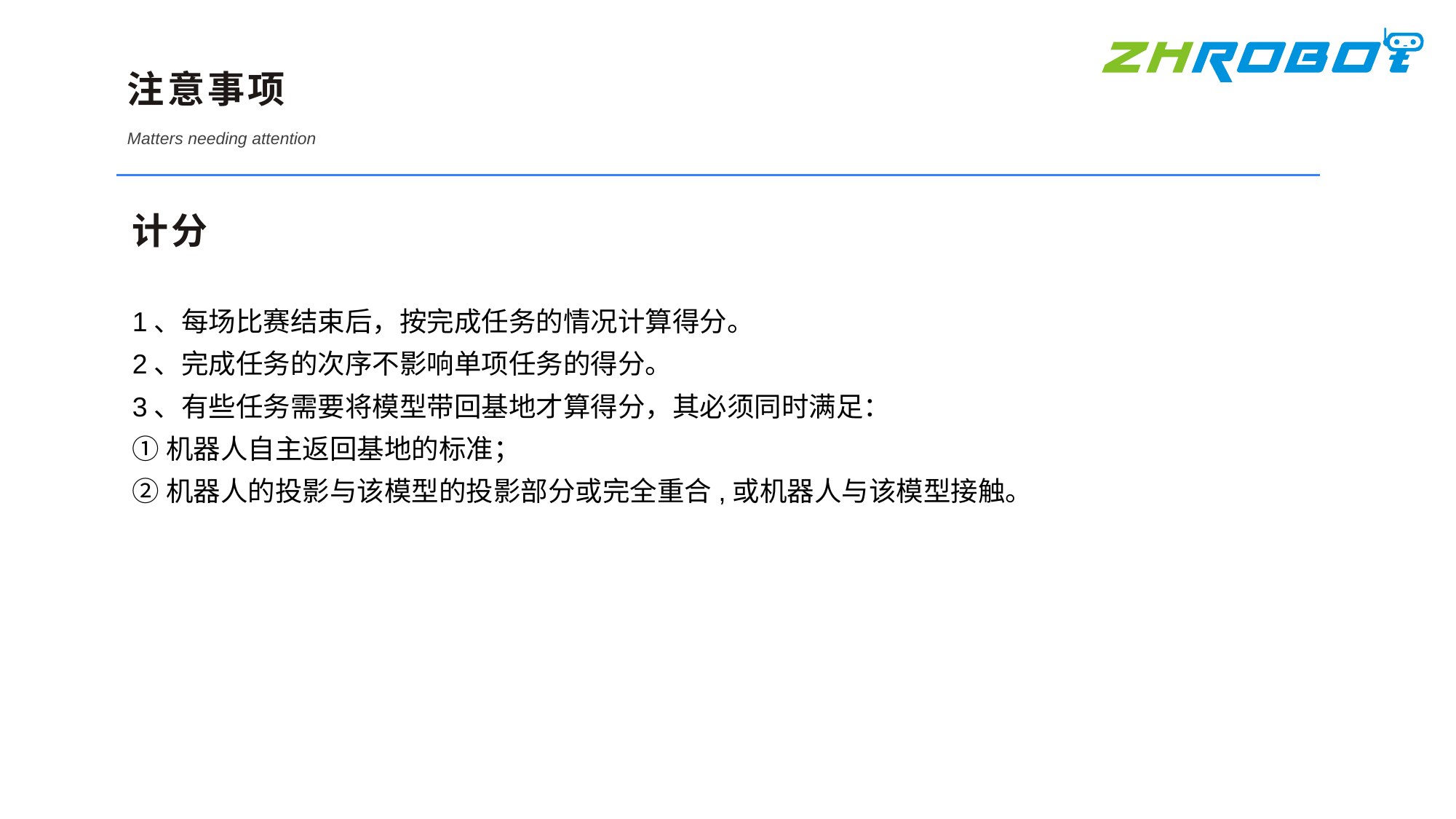

注意事项
Matters needing attention

计分

1、每场比赛结束后，按完成任务的情况计算得分。
2、完成任务的次序不影响单项任务的得分。
3、有些任务需要将模型带回基地才算得分，其必须同时满足：
①机器人自主返回基地的标准；
②机器人的投影与该模型的投影部分或完全重合,或机器人与该模型接触。